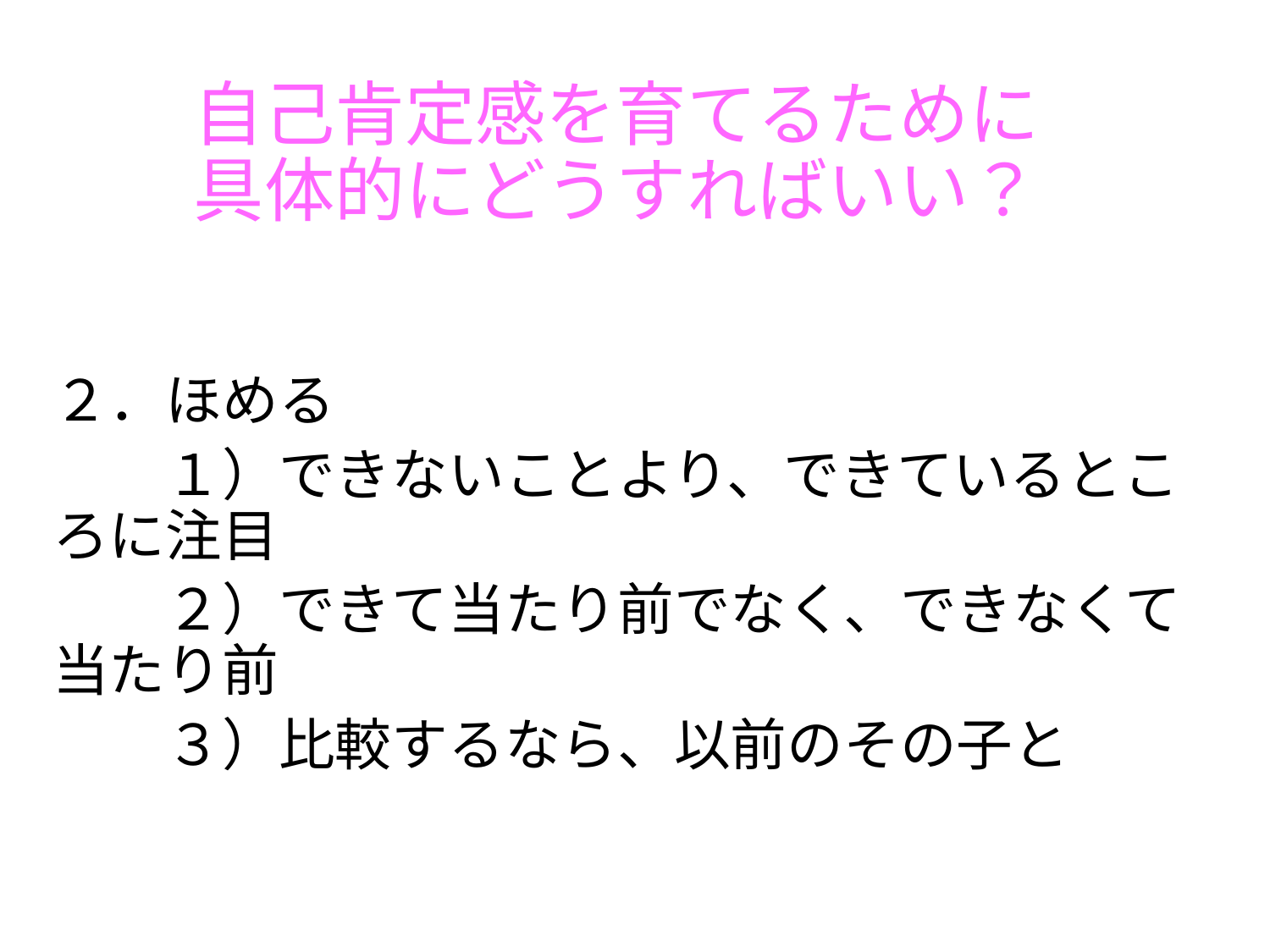

# 自己肯定感を育てるために 具体的にどうすればいい？
２．ほめる
　　１）できないことより、できているところに注目
　　２）できて当たり前でなく、できなくて当たり前
　　３）比較するなら、以前のその子と